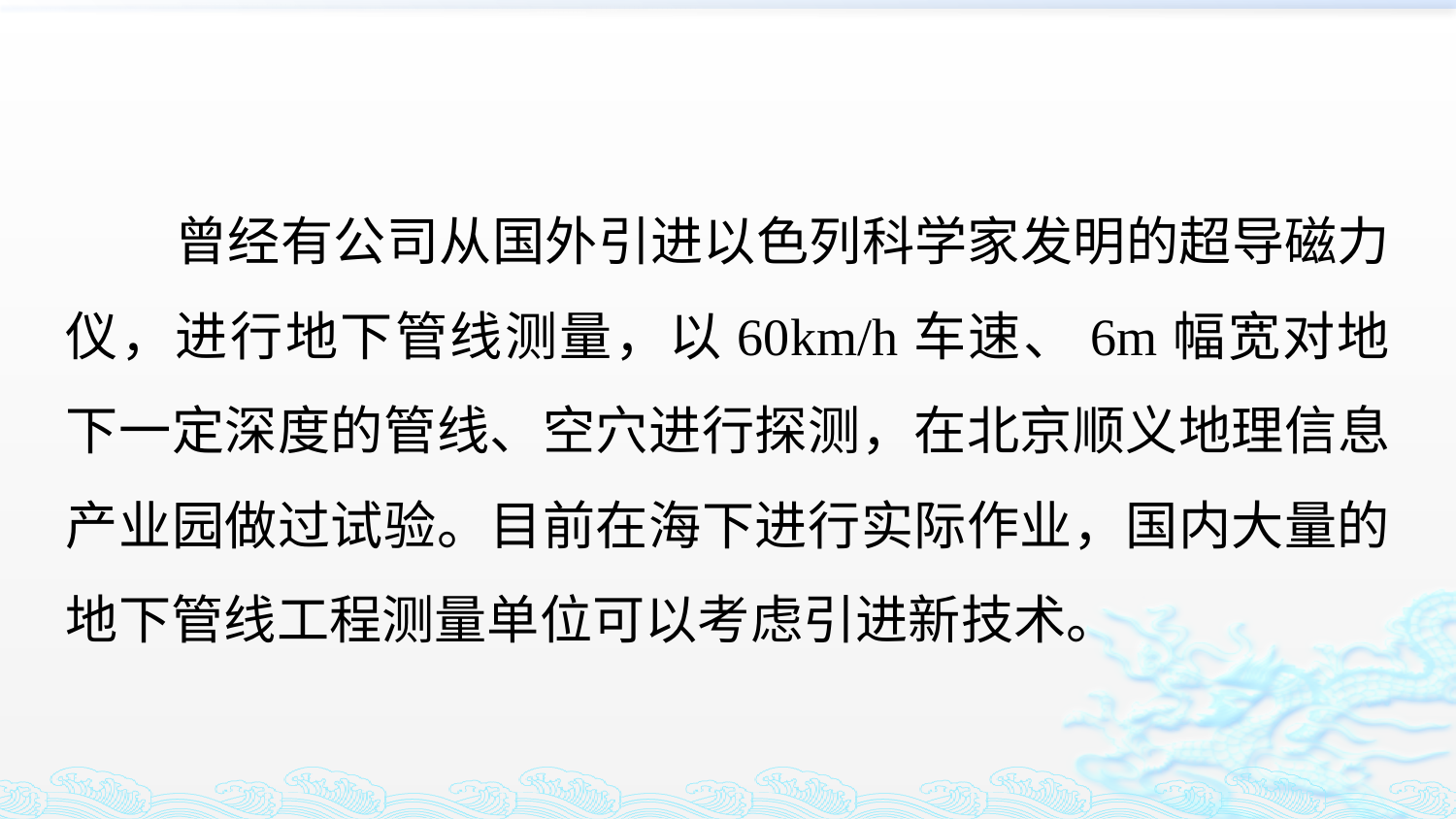

曾经有公司从国外引进以色列科学家发明的超导磁力仪，进行地下管线测量，以60km/h车速、6m幅宽对地下一定深度的管线、空穴进行探测，在北京顺义地理信息产业园做过试验。目前在海下进行实际作业，国内大量的地下管线工程测量单位可以考虑引进新技术。